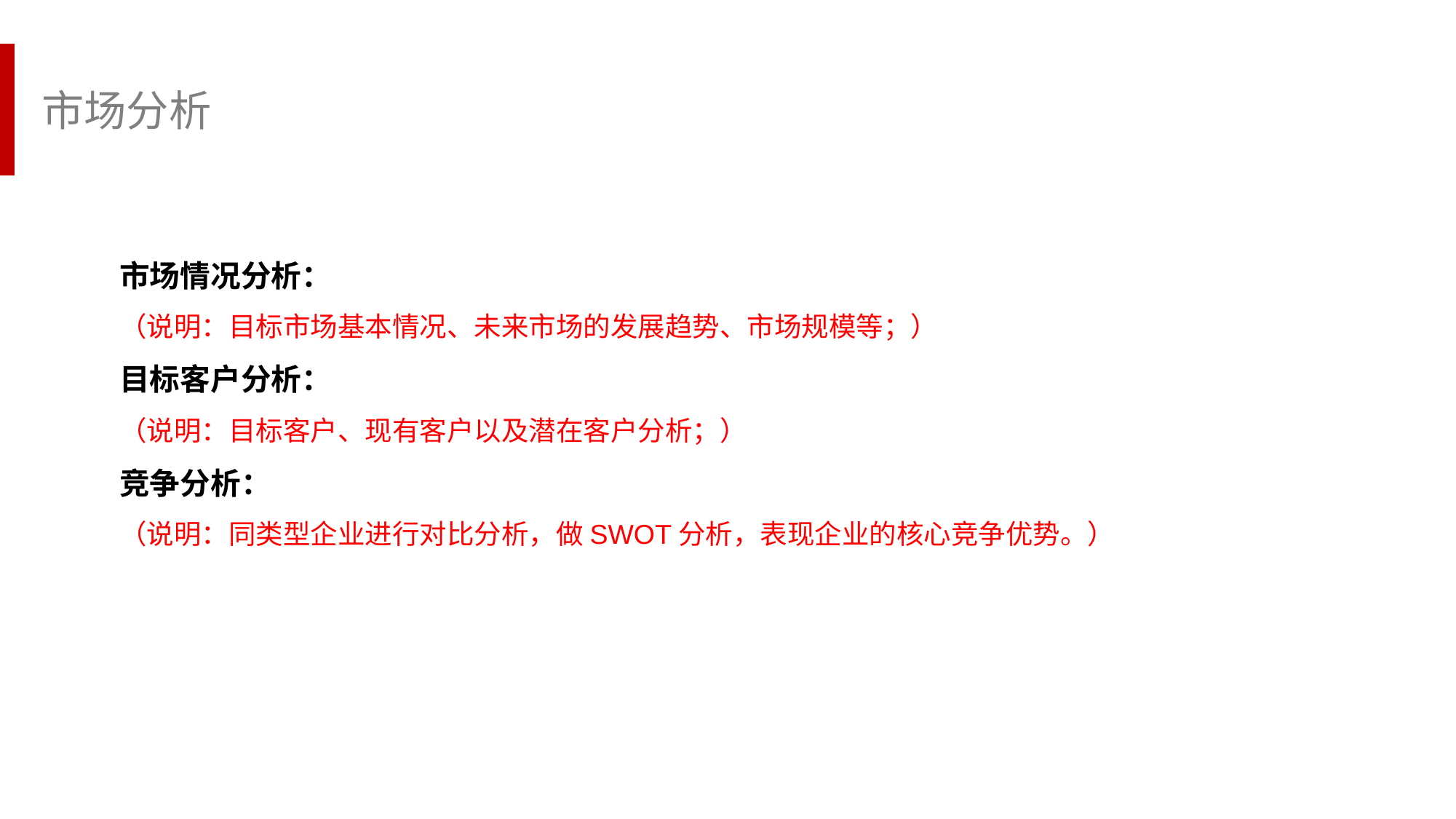

市场分析
市场情况分析：
（说明：目标市场基本情况、未来市场的发展趋势、市场规模等；）
目标客户分析：
（说明：目标客户、现有客户以及潜在客户分析；）
竞争分析：
（说明：同类型企业进行对比分析，做SWOT分析，表现企业的核心竞争优势。）